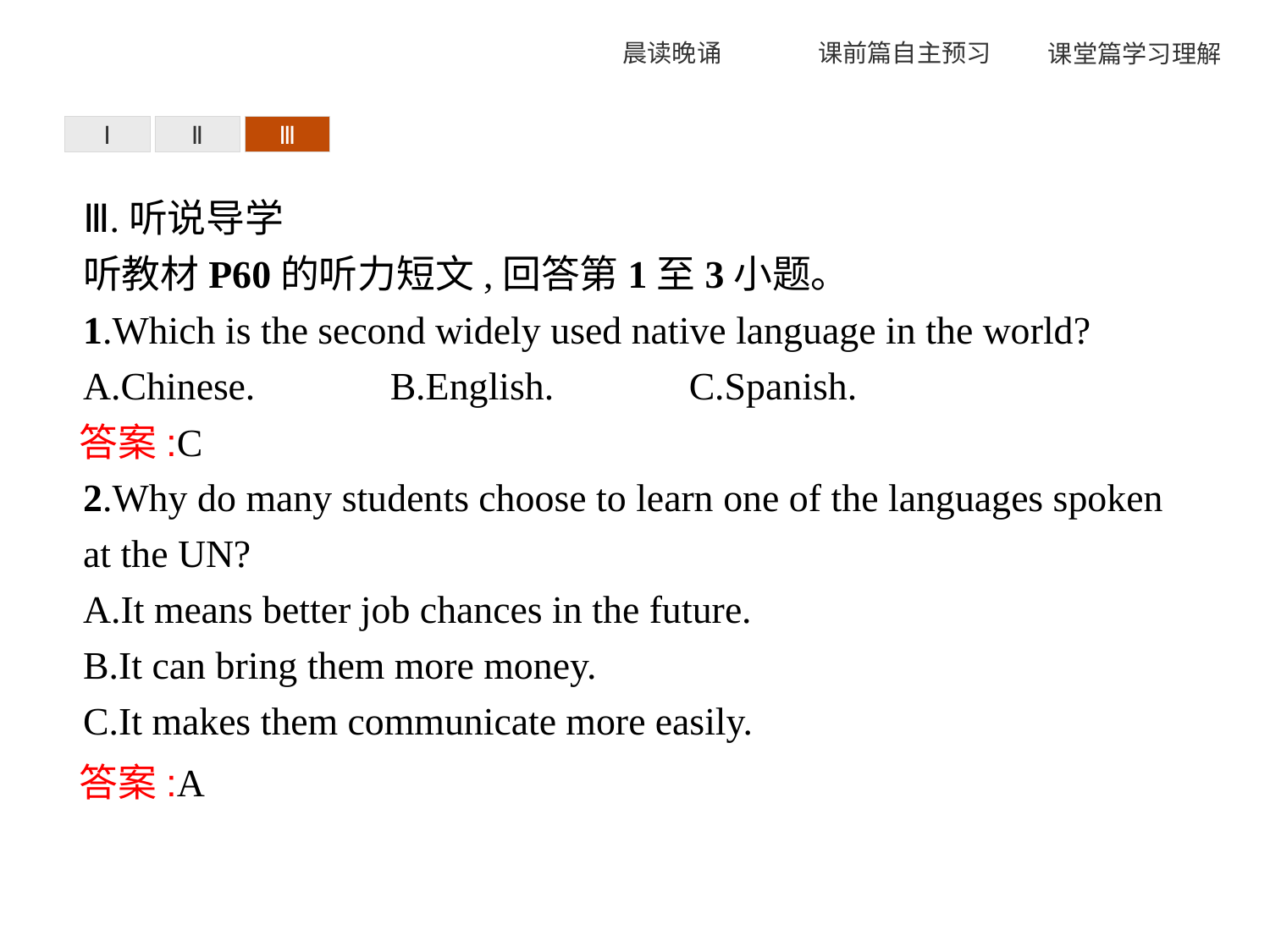

Ⅰ
Ⅱ
Ⅲ
Ⅲ.听说导学
听教材P60的听力短文,回答第1至3小题。
1.Which is the second widely used native language in the world?
A.Chinese.　　　B.English.　　　C.Spanish.

2.Why do many students choose to learn one of the languages spoken at the UN?
A.It means better job chances in the future.
B.It can bring them more money.
C.It makes them communicate more easily.
答案:C
答案:A